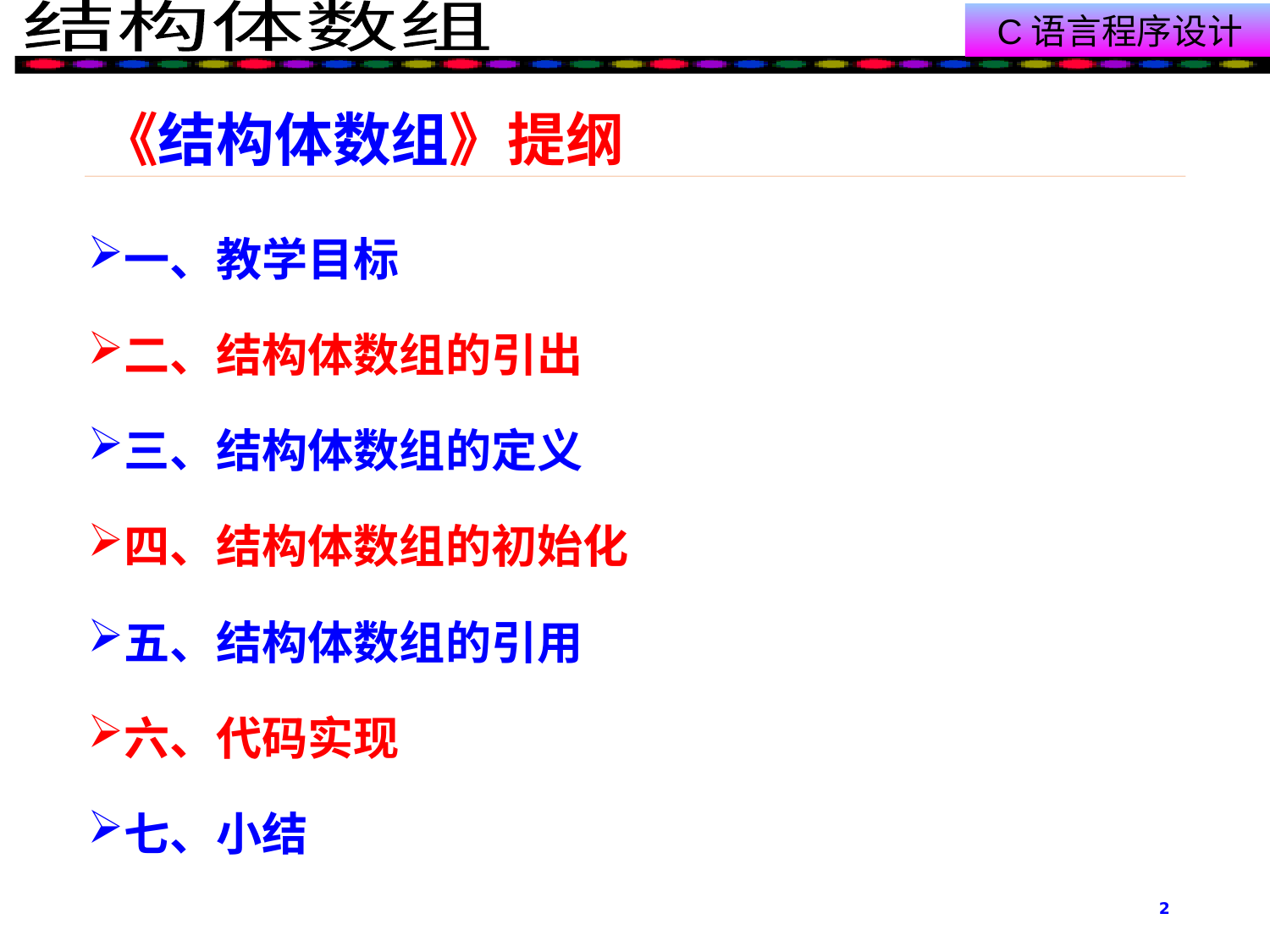

# 《结构体数组》提纲
一、教学目标
二、结构体数组的引出
三、结构体数组的定义
四、结构体数组的初始化
五、结构体数组的引用
六、代码实现
七、小结

2